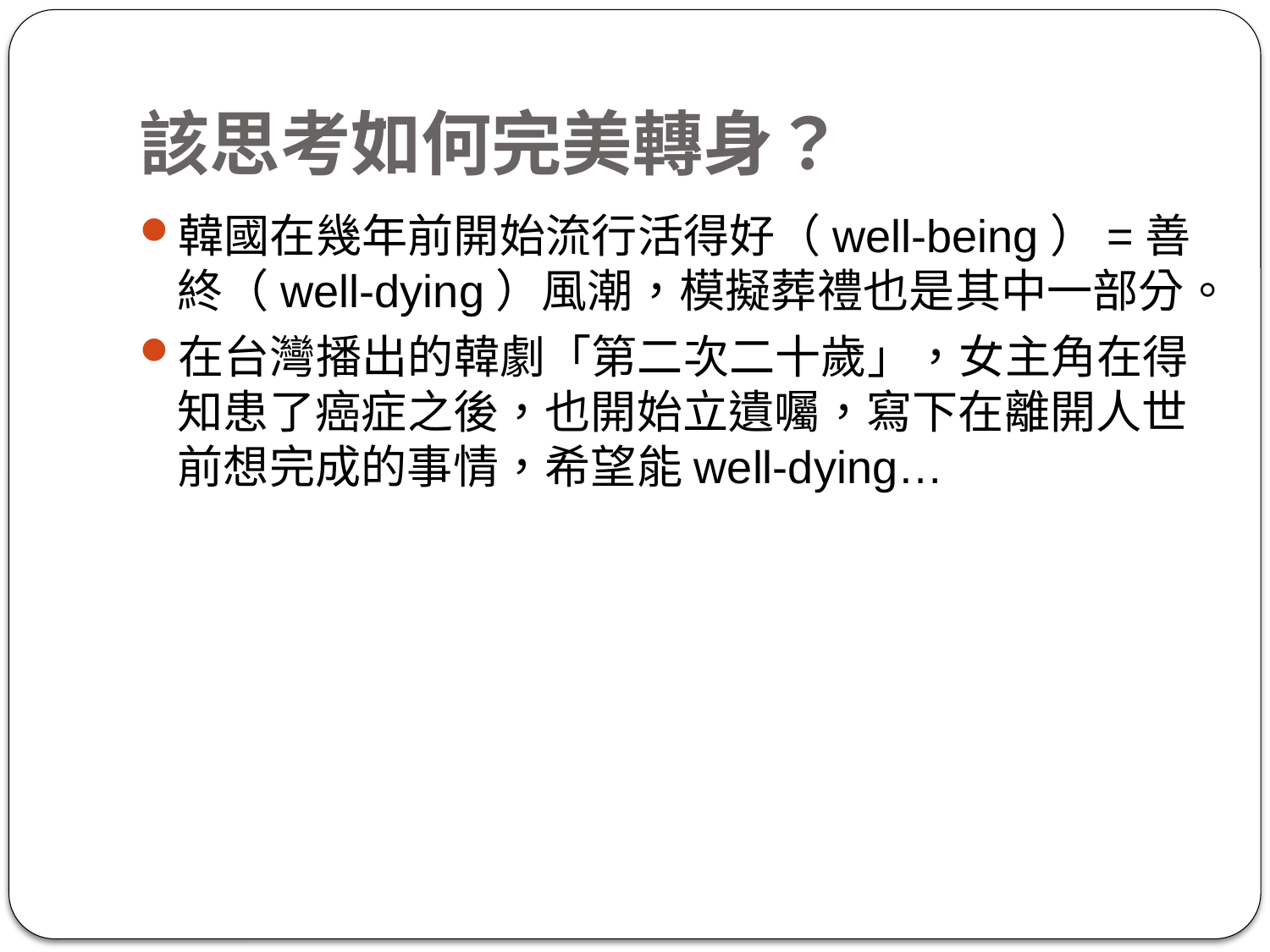

# 該思考如何完美轉身？
韓國在幾年前開始流行活得好（well-being）=善終（well-dying）風潮，模擬葬禮也是其中一部分。
在台灣播出的韓劇「第二次二十歲」，女主角在得知患了癌症之後，也開始立遺囑，寫下在離開人世前想完成的事情，希望能well-dying…